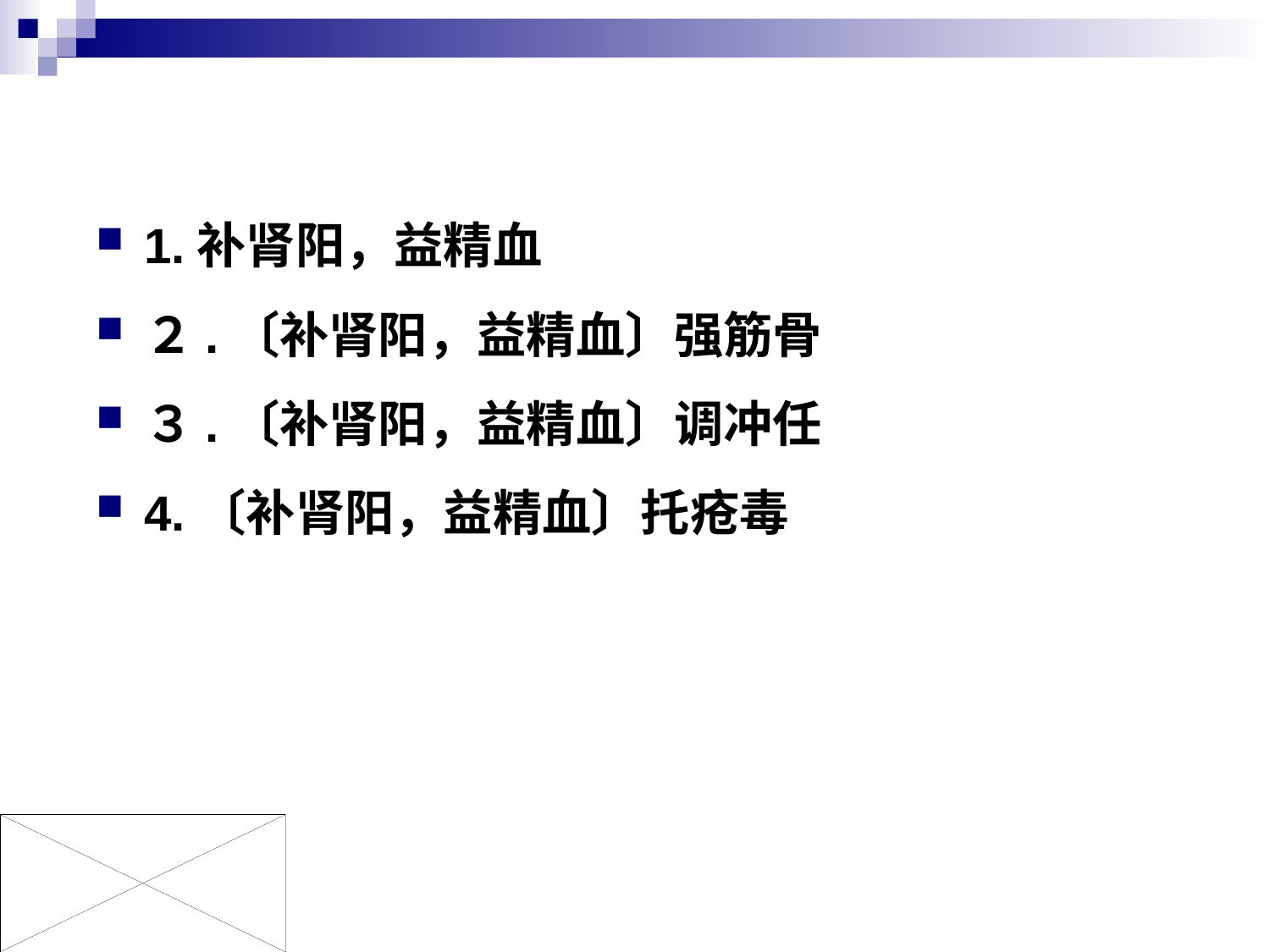

# 1.补肾阳，益精血
２.〔补肾阳，益精血〕强筋骨
３.〔补肾阳，益精血〕调冲任
4.〔补肾阳，益精血〕托疮毒